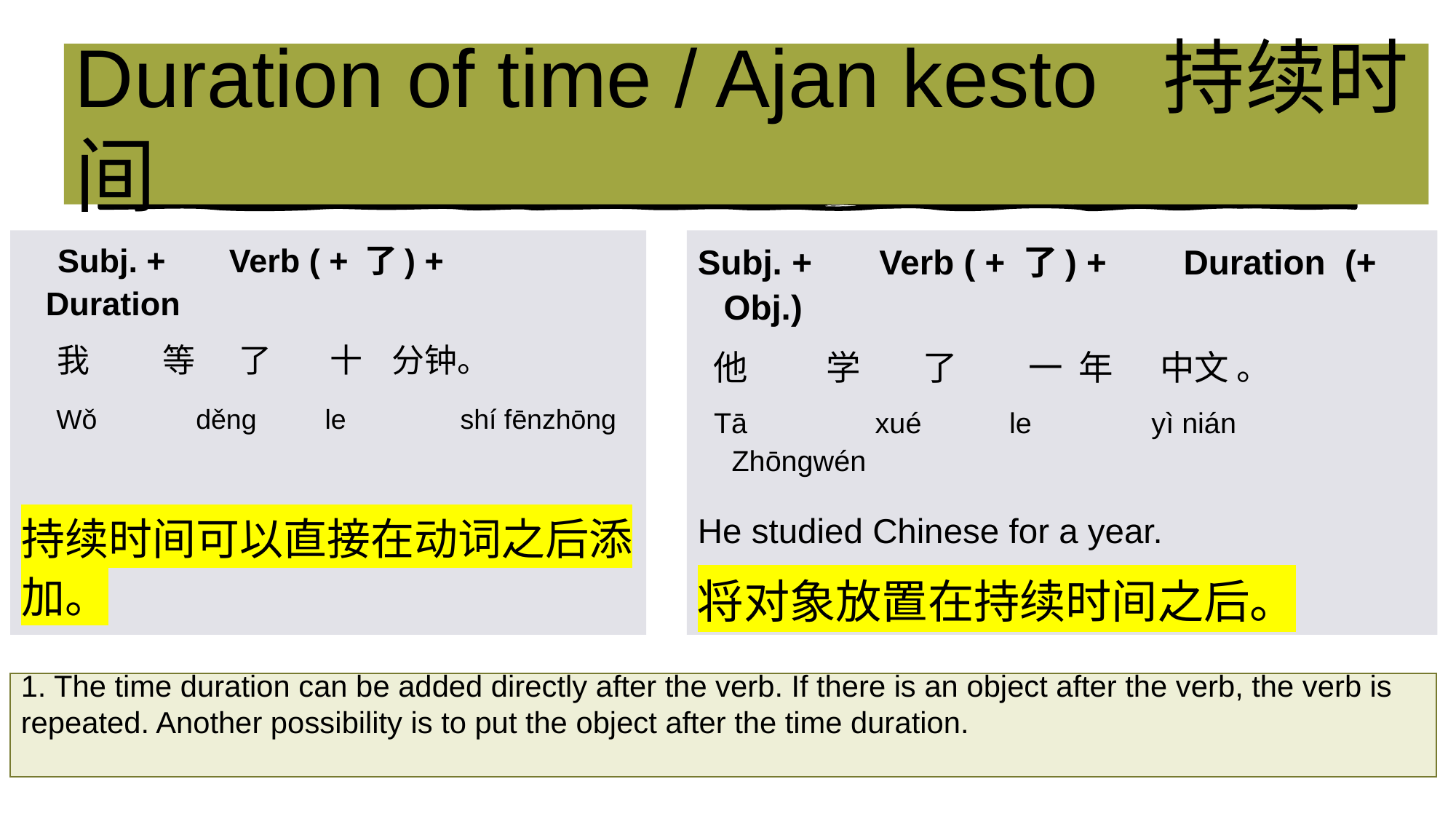

# Duration of time / Ajan kesto  持续时间
    Subj. +       Verb ( + 了) +      Duration
    我          等      了        十    分钟。
    Wǒ             děng         le               shí fēnzhōng

持续时间可以直接在动词之后添加。
Subj. +       Verb ( + 了) +        Duration  (+      Obj.)
 他          学        了         一  年      中文 。
  Tā                xué           le               yì nián           Zhōngwén
He studied Chinese for a year.
将对象放置在持续时间之后。
1. The time duration can be added directly after the verb. If there is an object after the verb, the verb is repeated. Another possibility is to put the object after the time duration.